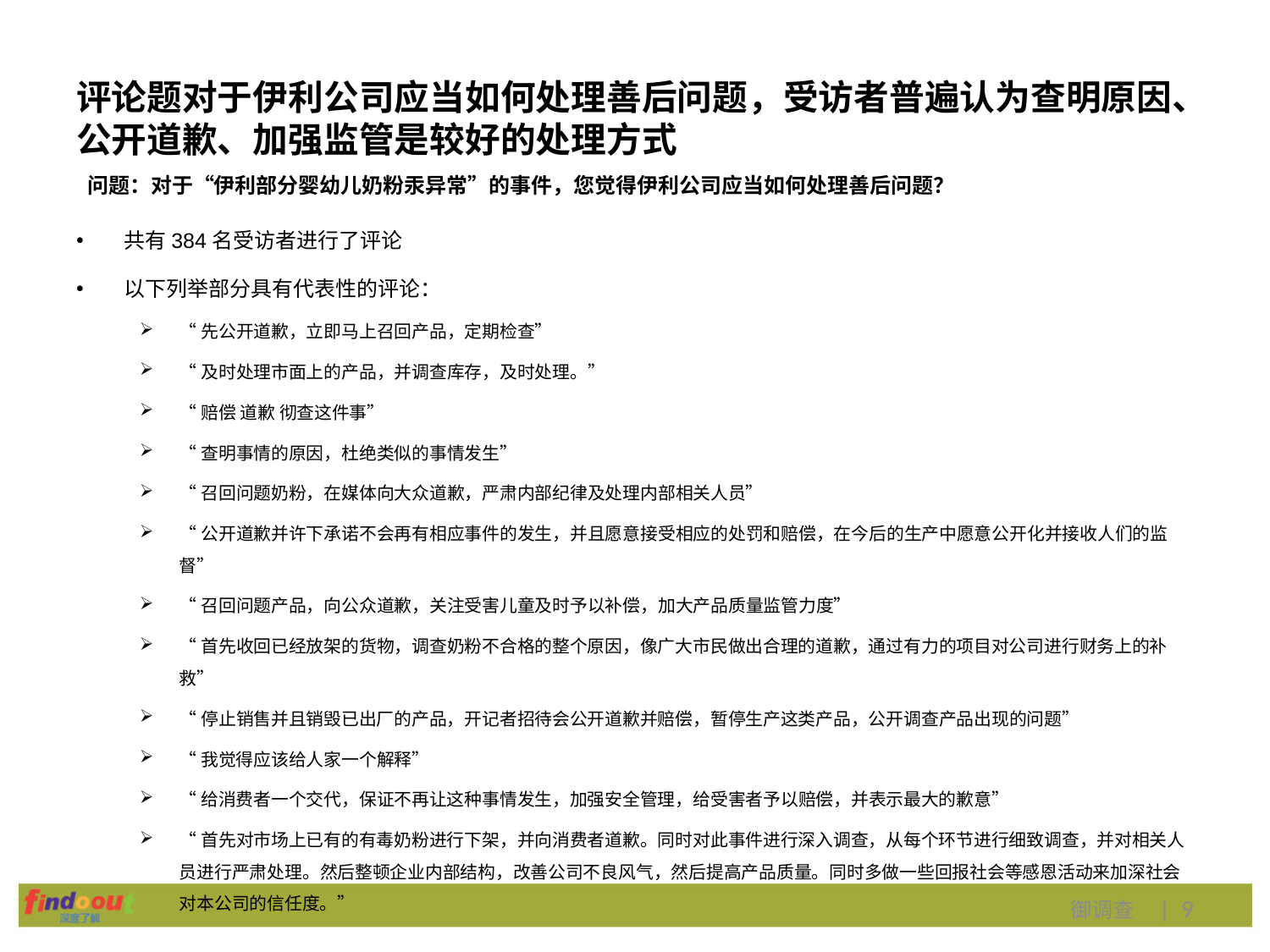

# 评论题对于伊利公司应当如何处理善后问题，受访者普遍认为查明原因、公开道歉、加强监管是较好的处理方式
问题：对于“伊利部分婴幼儿奶粉汞异常”的事件，您觉得伊利公司应当如何处理善后问题？
共有384名受访者进行了评论
以下列举部分具有代表性的评论：
“先公开道歉，立即马上召回产品，定期检查”
“及时处理市面上的产品，并调查库存，及时处理。”
“赔偿 道歉 彻查这件事”
“查明事情的原因，杜绝类似的事情发生”
“召回问题奶粉，在媒体向大众道歉，严肃内部纪律及处理内部相关人员”
“公开道歉并许下承诺不会再有相应事件的发生，并且愿意接受相应的处罚和赔偿，在今后的生产中愿意公开化并接收人们的监督”
“召回问题产品，向公众道歉，关注受害儿童及时予以补偿，加大产品质量监管力度”
“首先收回已经放架的货物，调查奶粉不合格的整个原因，像广大市民做出合理的道歉，通过有力的项目对公司进行财务上的补救”
“停止销售并且销毁已出厂的产品，开记者招待会公开道歉并赔偿，暂停生产这类产品，公开调查产品出现的问题”
“我觉得应该给人家一个解释”
“给消费者一个交代，保证不再让这种事情发生，加强安全管理，给受害者予以赔偿，并表示最大的歉意”
“首先对市场上已有的有毒奶粉进行下架，并向消费者道歉。同时对此事件进行深入调查，从每个环节进行细致调查，并对相关人员进行严肃处理。然后整顿企业内部结构，改善公司不良风气，然后提高产品质量。同时多做一些回报社会等感恩活动来加深社会对本公司的信任度。”

御调查   |  9